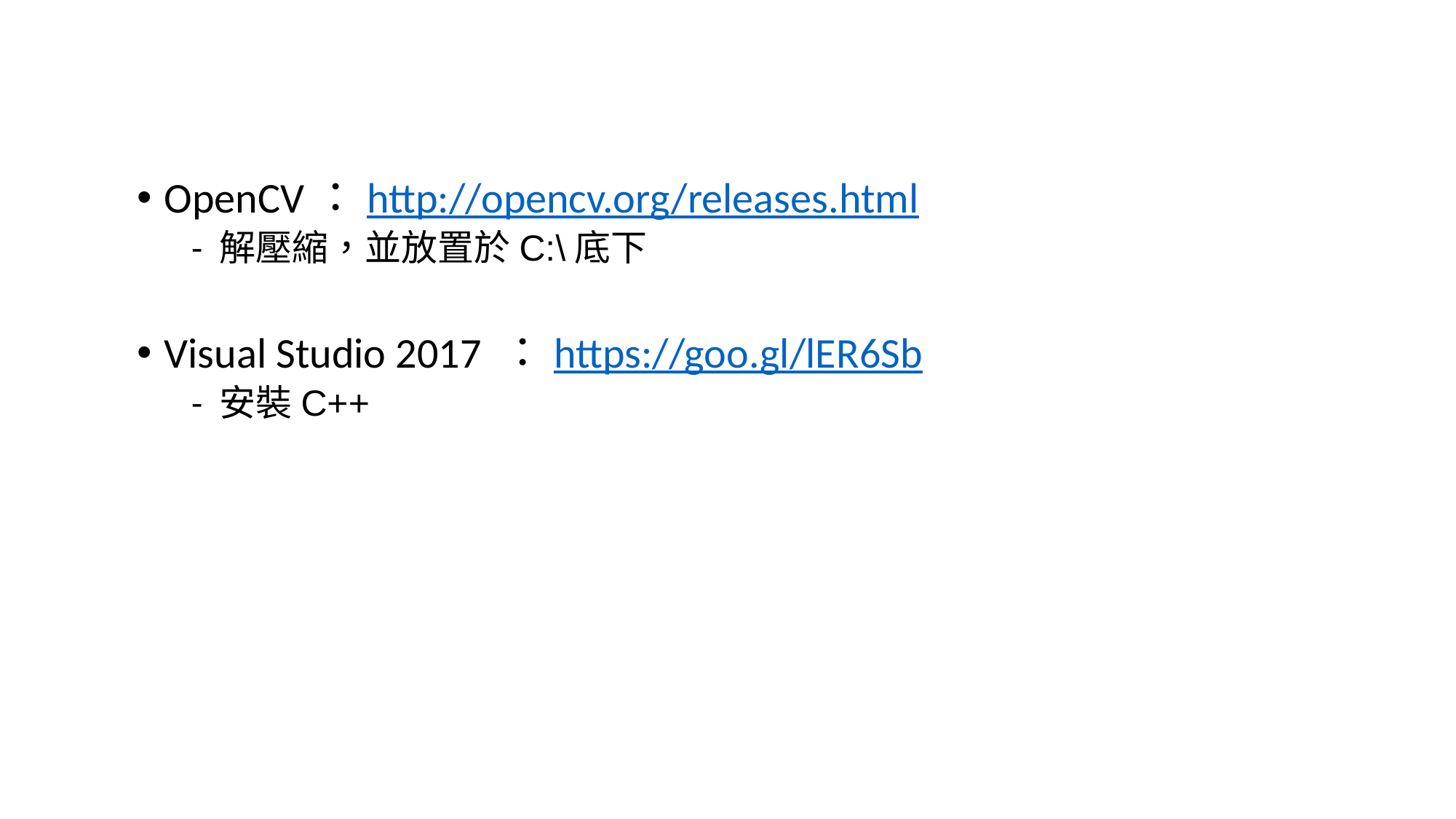

OpenCV：http://opencv.org/releases.html
- 解壓縮，並放置於C:\底下

Visual Studio 2017 ：https://goo.gl/lER6Sb
- 安裝C++